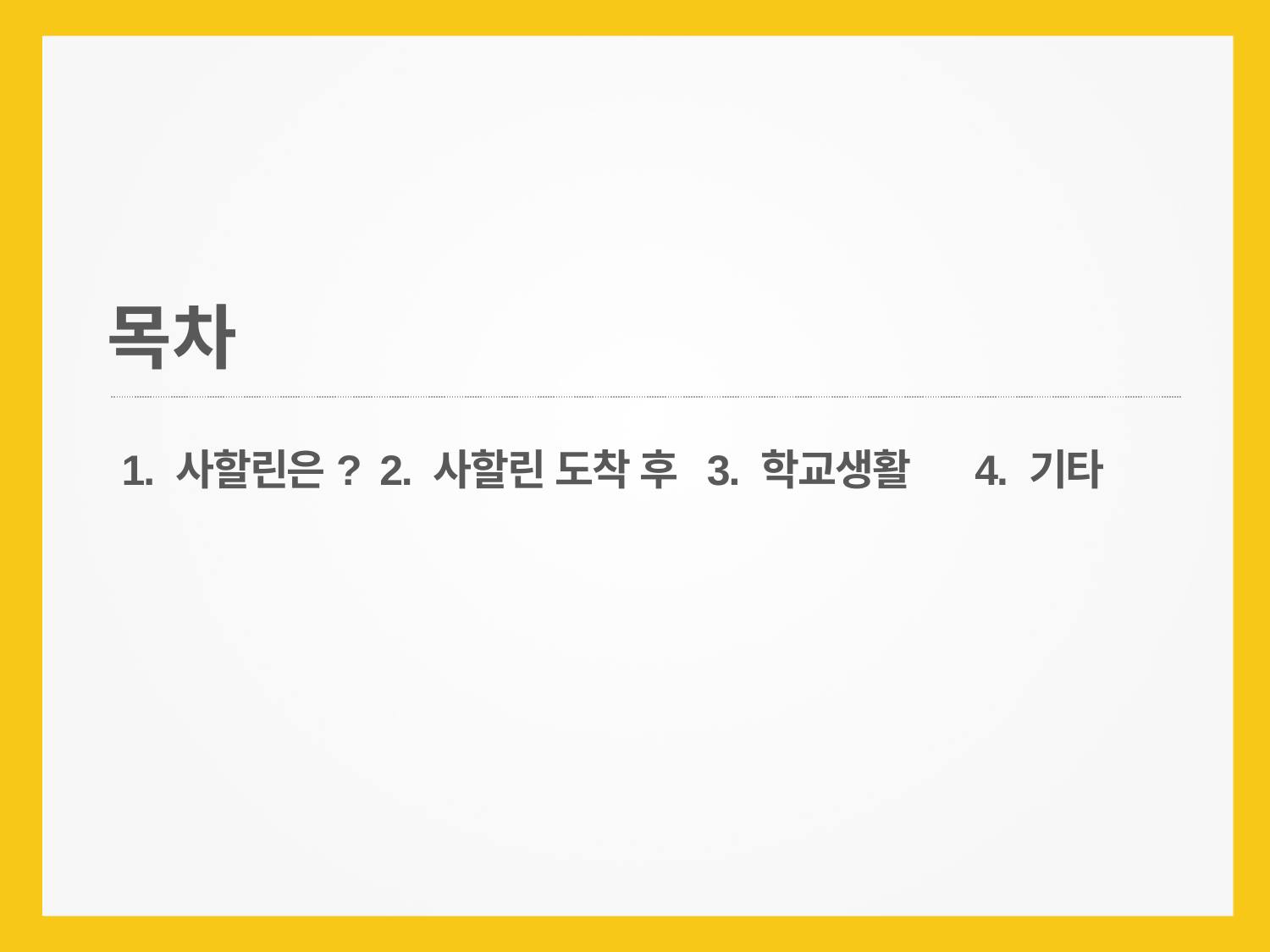

목차
1. 사할린은?
2. 사할린 도착 후
3. 학교생활
4. 기타